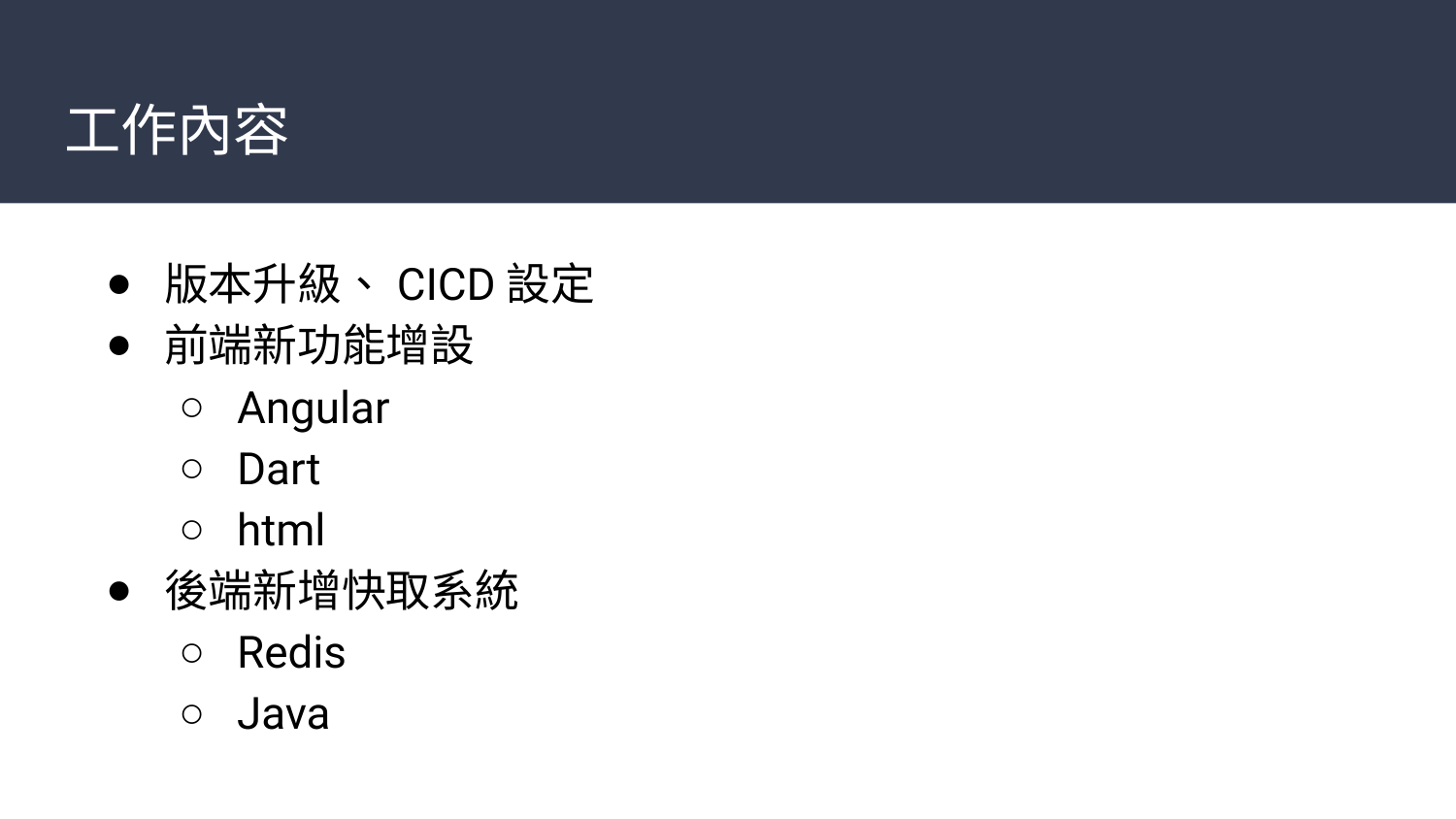

# 工作內容
版本升級、CICD設定
前端新功能增設
Angular
Dart
html
後端新增快取系統
Redis
Java